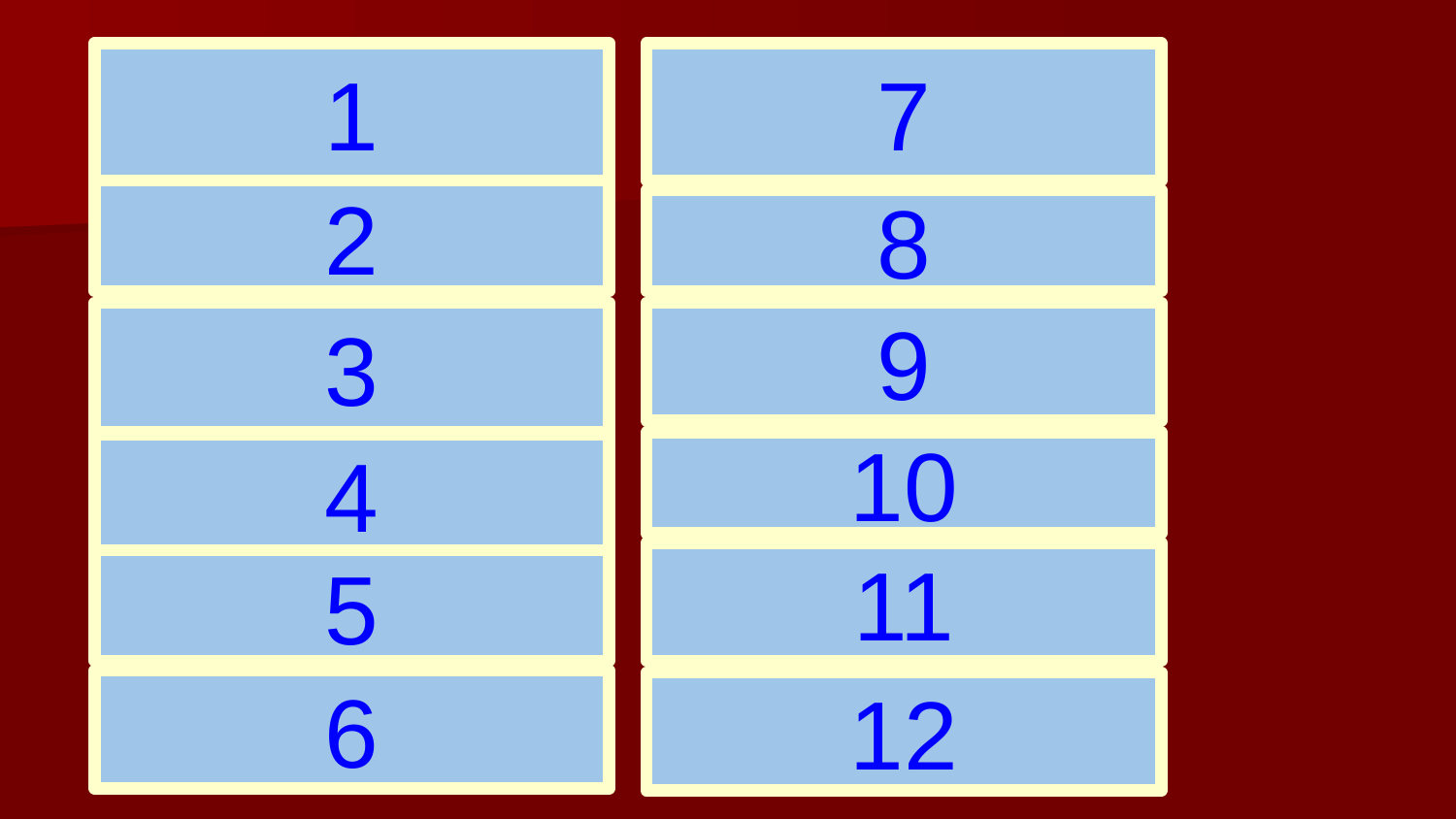

1
7
互相勉勵
加油打氣
遊戲場
公園
風景
天堂
颳
舉辦
家園
捲起
吹亂
環境
2
8
3
9
10
4
11
5
6
12